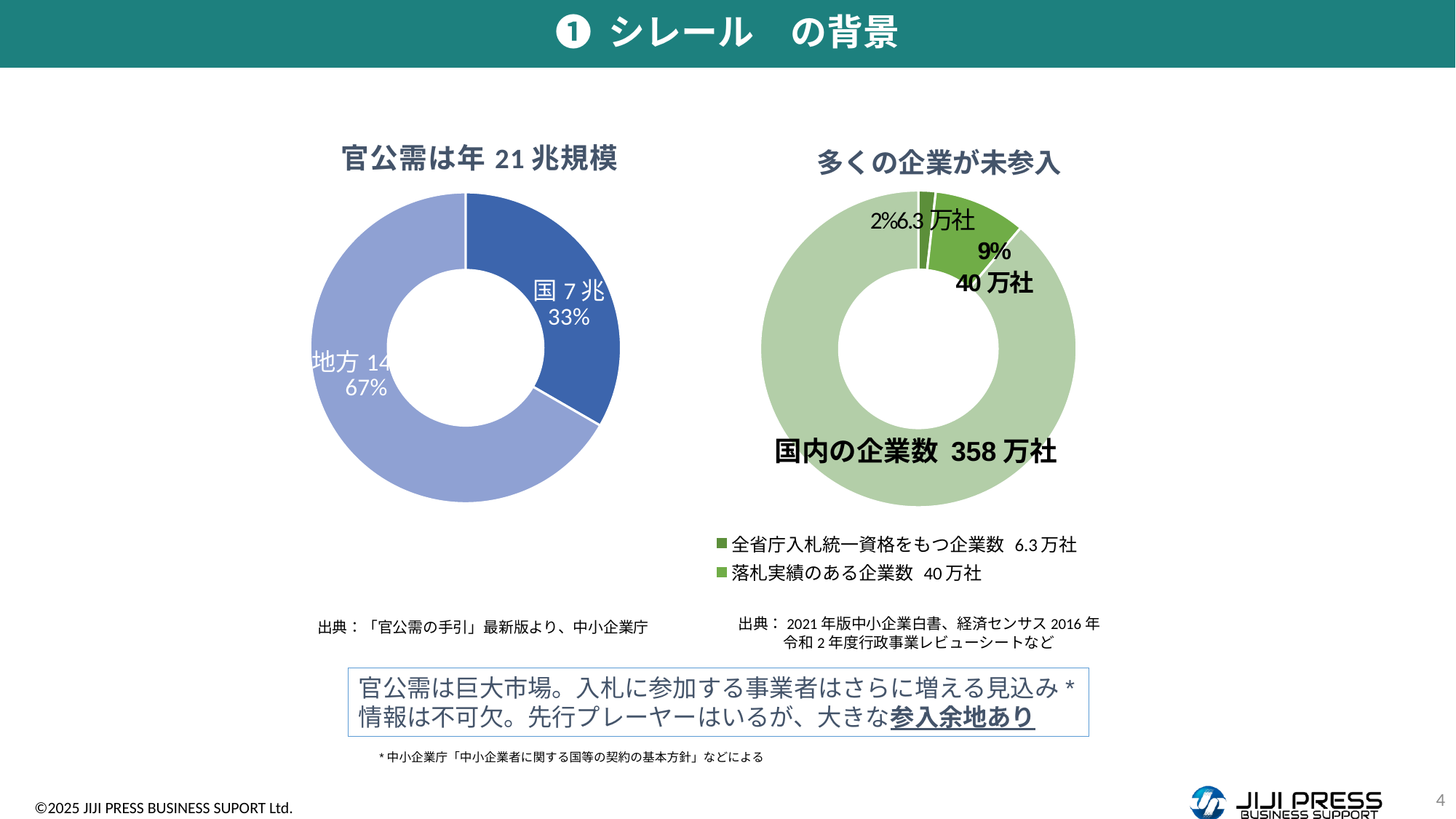

➊ シレール　の背景

### Chart: 多くの企業が未参入

| Category | 売上高 |
|---|---|
| 全省庁入札統一資格をもつ企業数 6.3万社 | 6.3 |
| 落札実績のある企業数 40万社 | 33.7 |
| 国内の企業数 358万社 | 318.0 |

### Chart: 官公需は年21兆規模

| Category | 売上高 |
|---|---|
| 国 | 7.0 |
| 地方 | 14.0 |
国内の企業数 358万社
出典：2021年版中小企業白書、経済センサス2016年
　　　令和2年度行政事業レビューシートなど
出典：「官公需の手引」最新版より、中小企業庁
官公需は巨大市場。入札に参加する事業者はさらに増える見込み*
情報は不可欠。先行プレーヤーはいるが、大きな参入余地あり
*中小企業庁「中小企業者に関する国等の契約の基本方針」などによる
4